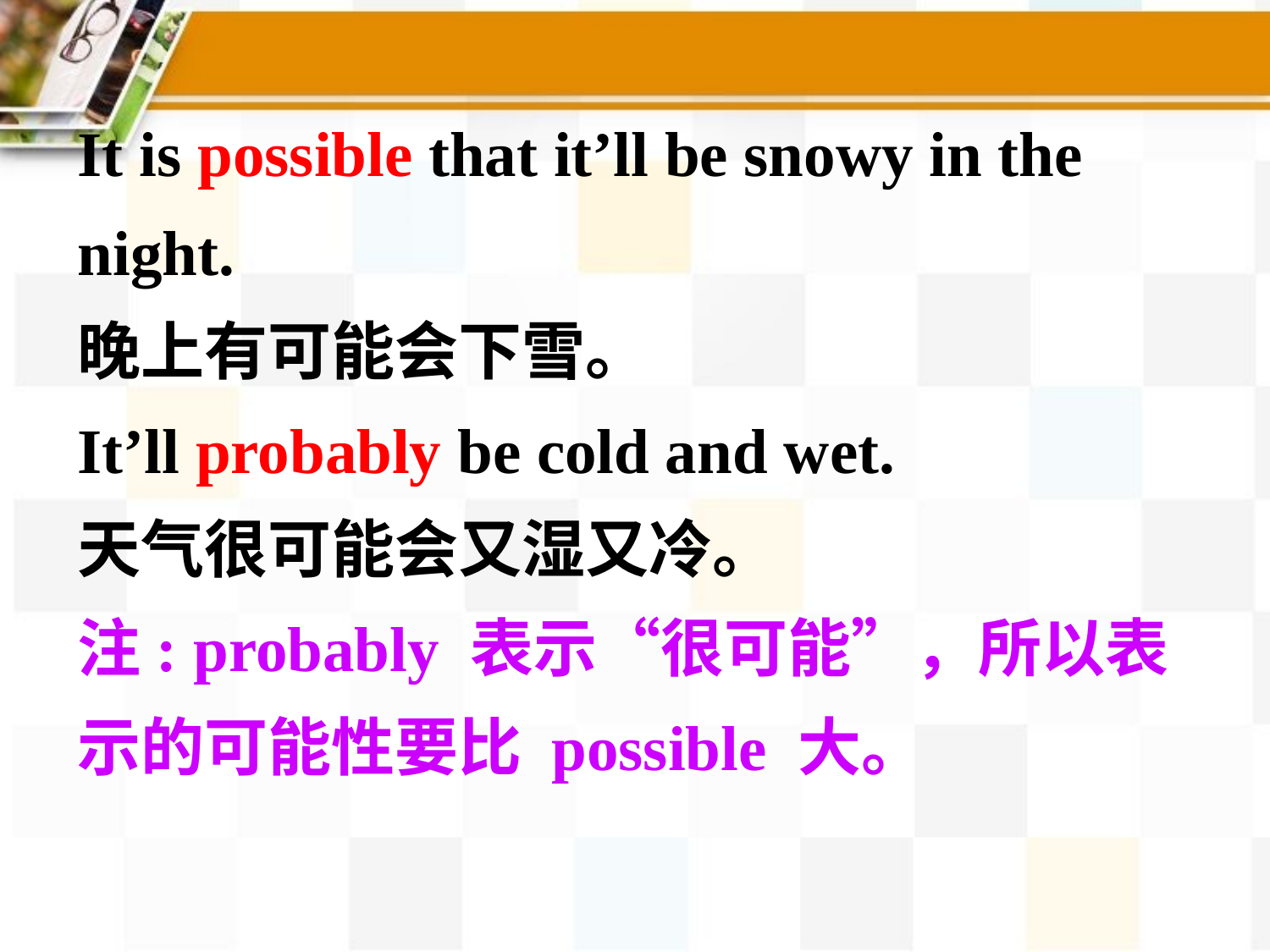

It is possible that it’ll be snowy in the night.
晚上有可能会下雪。
It’ll probably be cold and wet.
天气很可能会又湿又冷。
注: probably 表示“很可能”，所以表示的可能性要比 possible 大。